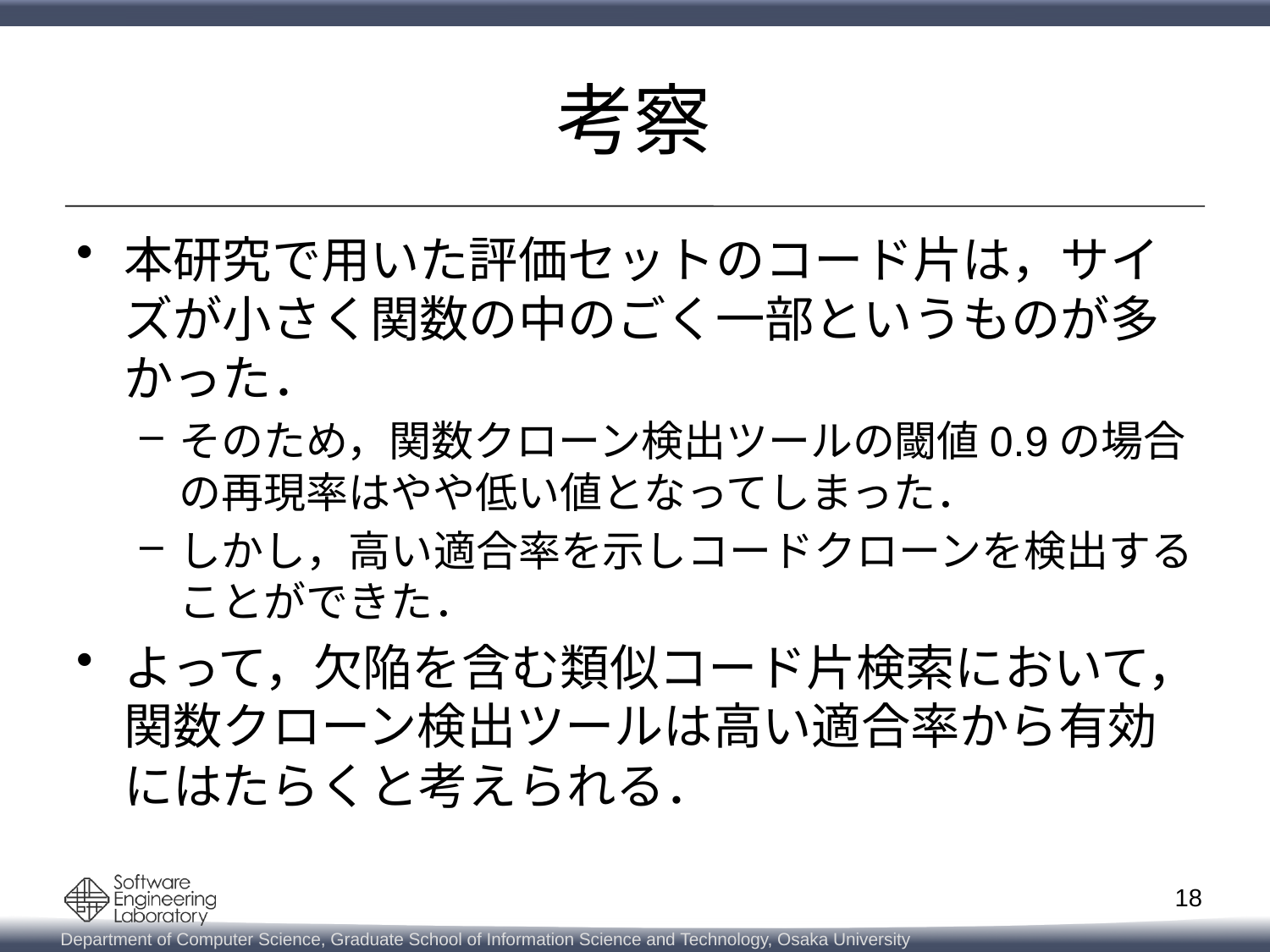

# 考察
本研究で用いた評価セットのコード片は，サイズが小さく関数の中のごく一部というものが多かった．
そのため，関数クローン検出ツールの閾値0.9の場合の再現率はやや低い値となってしまった．
しかし，高い適合率を示しコードクローンを検出することができた．
よって，欠陥を含む類似コード片検索において，関数クローン検出ツールは高い適合率から有効にはたらくと考えられる．

18